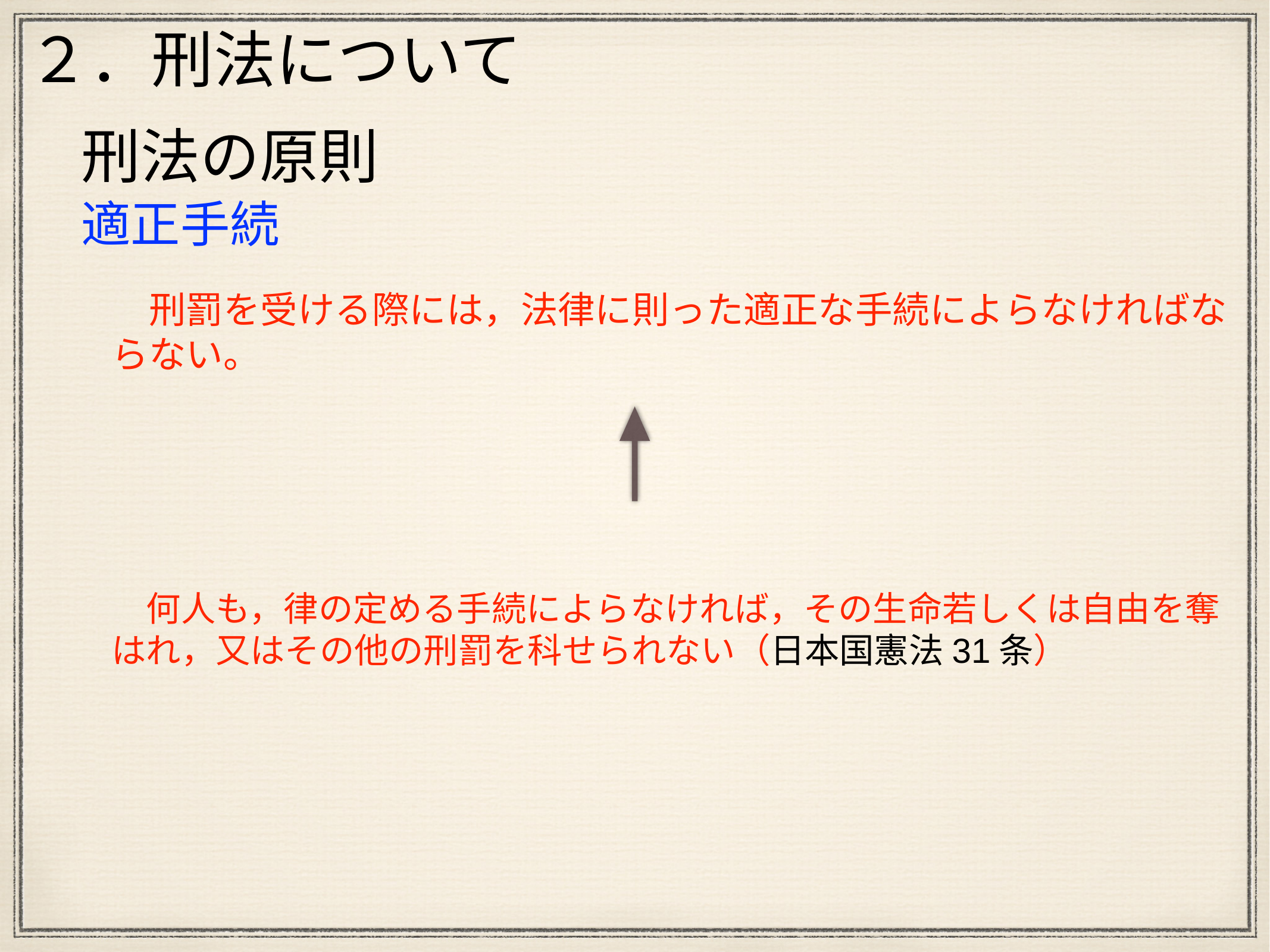

２．刑法について
刑法の原則
適正手続
　刑罰を受ける際には，法律に則った適正な手続によらなければならない。

　何人も，律の定める手続によらなければ，その生命若しくは自由を奪はれ，又はその他の刑罰を科せられない（日本国憲法31条）